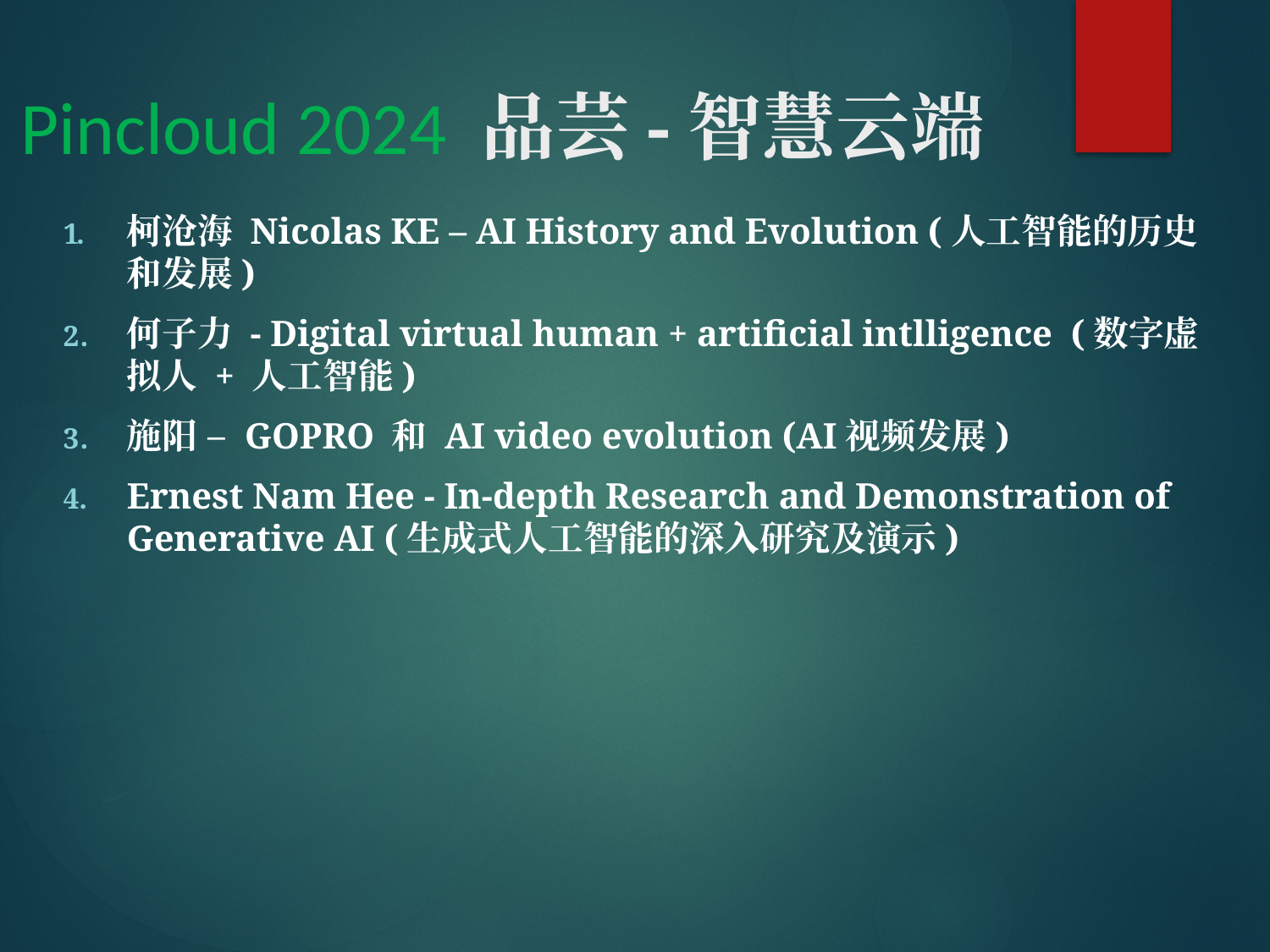

1
Pincloud 2024 品芸-智慧云端
柯沧海 Nicolas KE – AI History and Evolution (人工智能的历史和发展)
何子力 - Digital virtual human + artificial intlligence  (数字虚拟人 + 人工智能)
施阳 – GOPRO 和 AI video evolution (AI视频发展)
Ernest Nam Hee - In-depth Research and Demonstration of Generative AI (生成式人工智能的深入研究及演示)